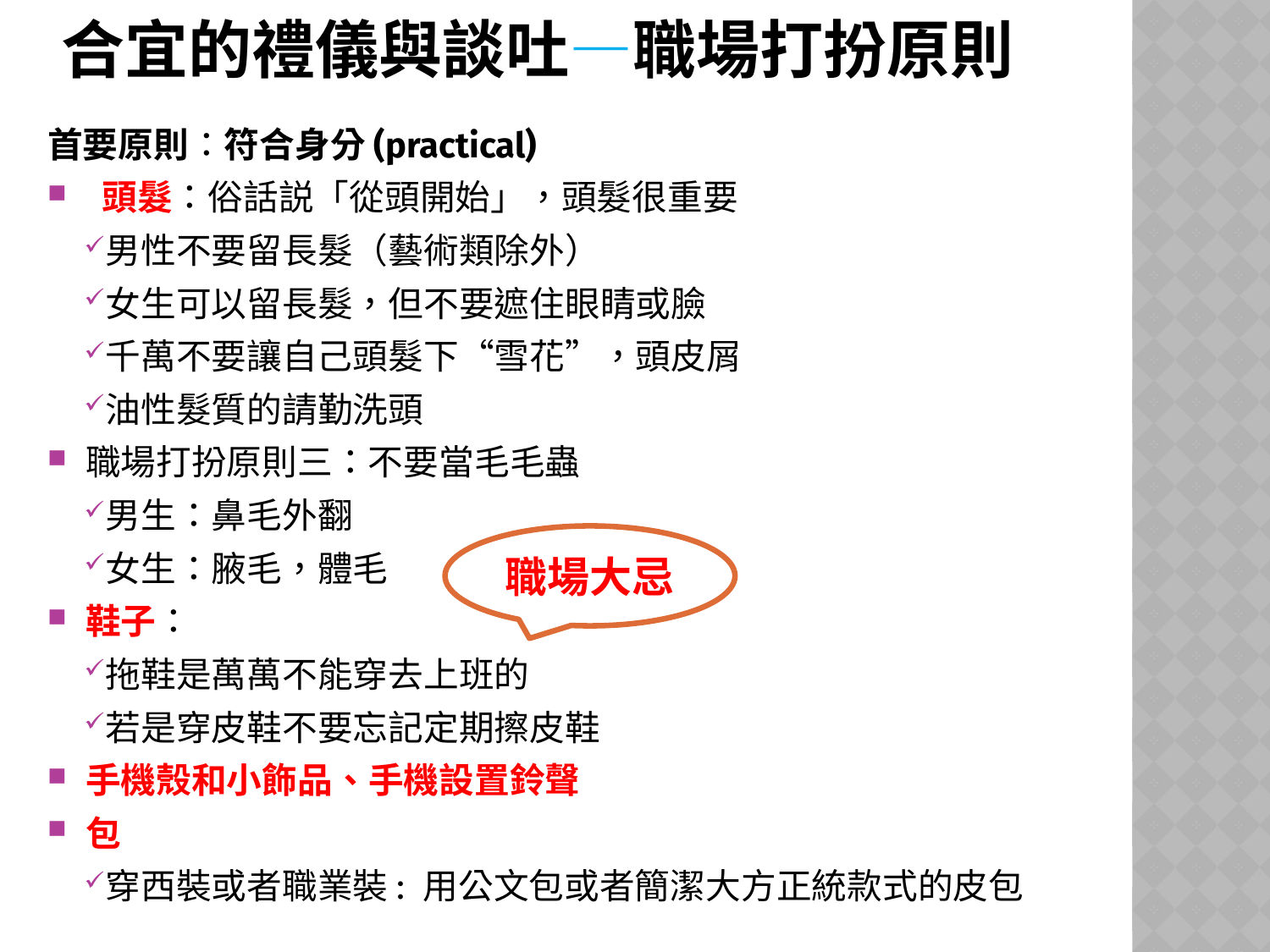

# 合宜的禮儀與談吐—職場打扮原則
首要原則：符合身分(practical)
 頭髮：俗話説「從頭開始」，頭髮很重要
男性不要留長髮（藝術類除外）
女生可以留長髮，但不要遮住眼睛或臉
千萬不要讓自己頭髮下“雪花”，頭皮屑
油性髮質的請勤洗頭
職場打扮原則三：不要當毛毛蟲
男生：鼻毛外翻
女生：腋毛，體毛
鞋子：
拖鞋是萬萬不能穿去上班的
若是穿皮鞋不要忘記定期擦皮鞋
手機殼和小飾品、手機設置鈴聲
包
穿西裝或者職業裝: 用公文包或者簡潔大方正統款式的皮包
職場大忌